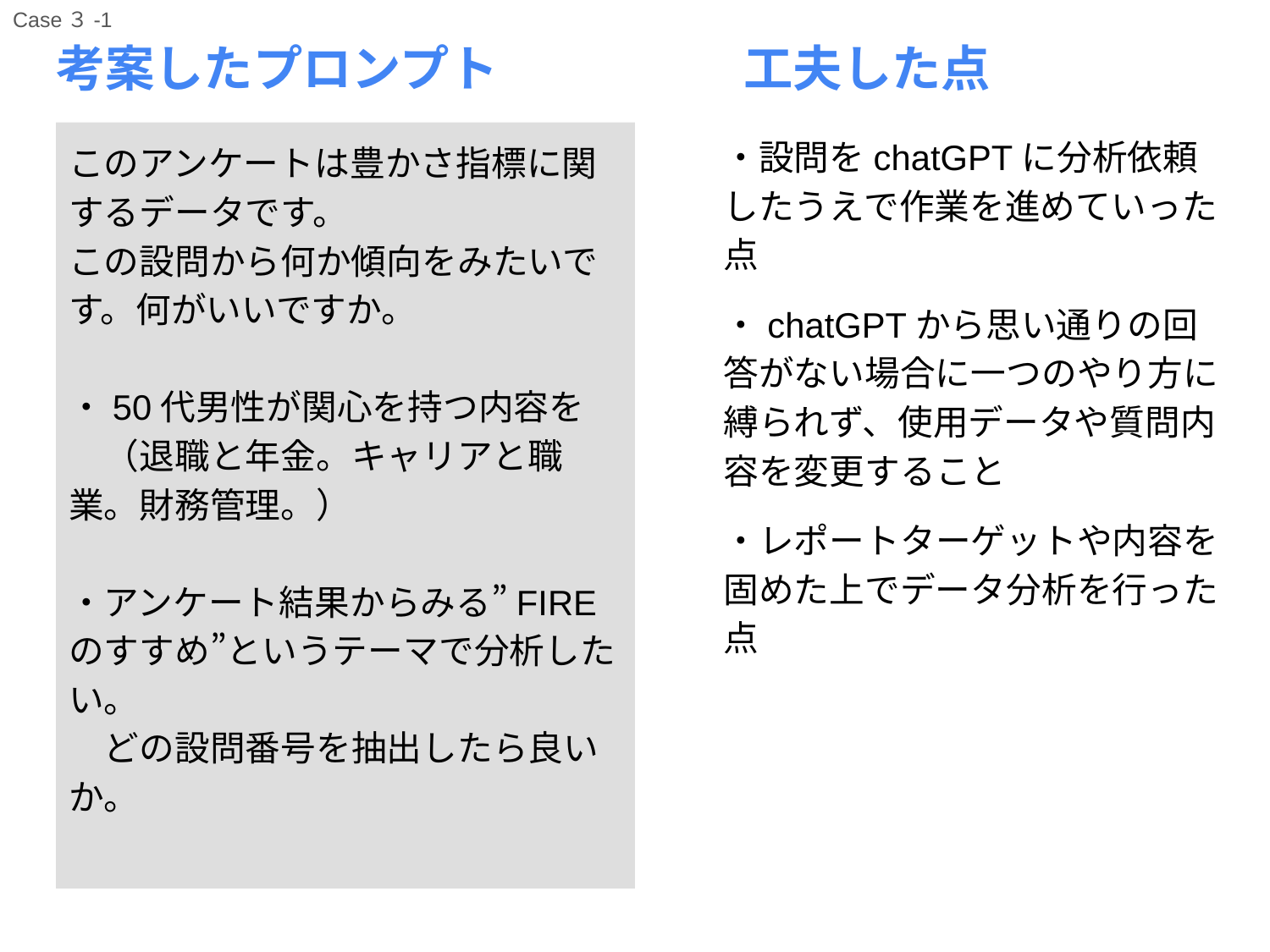

Case３-1
# 考案したプロンプト
工夫した点
・設問をchatGPTに分析依頼したうえで作業を進めていった点
・chatGPTから思い通りの回答がない場合に一つのやり方に縛られず、使用データや質問内容を変更すること
・レポートターゲットや内容を固めた上でデータ分析を行った点
このアンケートは豊かさ指標に関するデータです。
この設問から何か傾向をみたいです。何がいいですか。

・50代男性が関心を持つ内容を
　（退職と年金。キャリアと職業。財務管理。）
・アンケート結果からみる”FIREのすすめ”というテーマで分析したい。
　どの設問番号を抽出したら良いか。